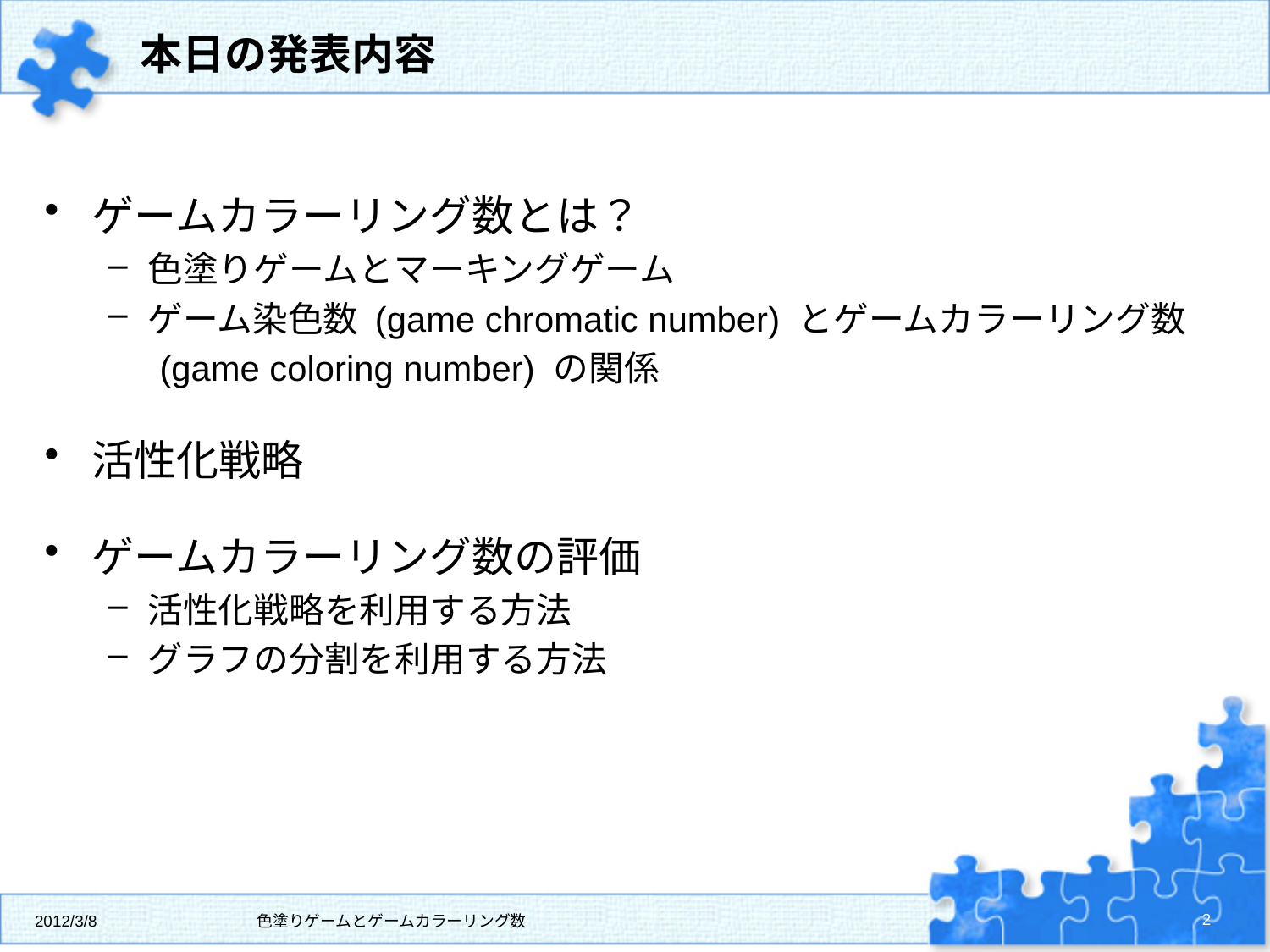

# 本日の発表内容

ゲームカラーリング数とは？
色塗りゲームとマーキングゲーム
ゲーム染色数 (game chromatic number) とゲームカラーリング数
　 (game coloring number) の関係

活性化戦略

ゲームカラーリング数の評価
活性化戦略を利用する方法
グラフの分割を利用する方法
2012/3/8
色塗りゲームとゲームカラーリング数
2